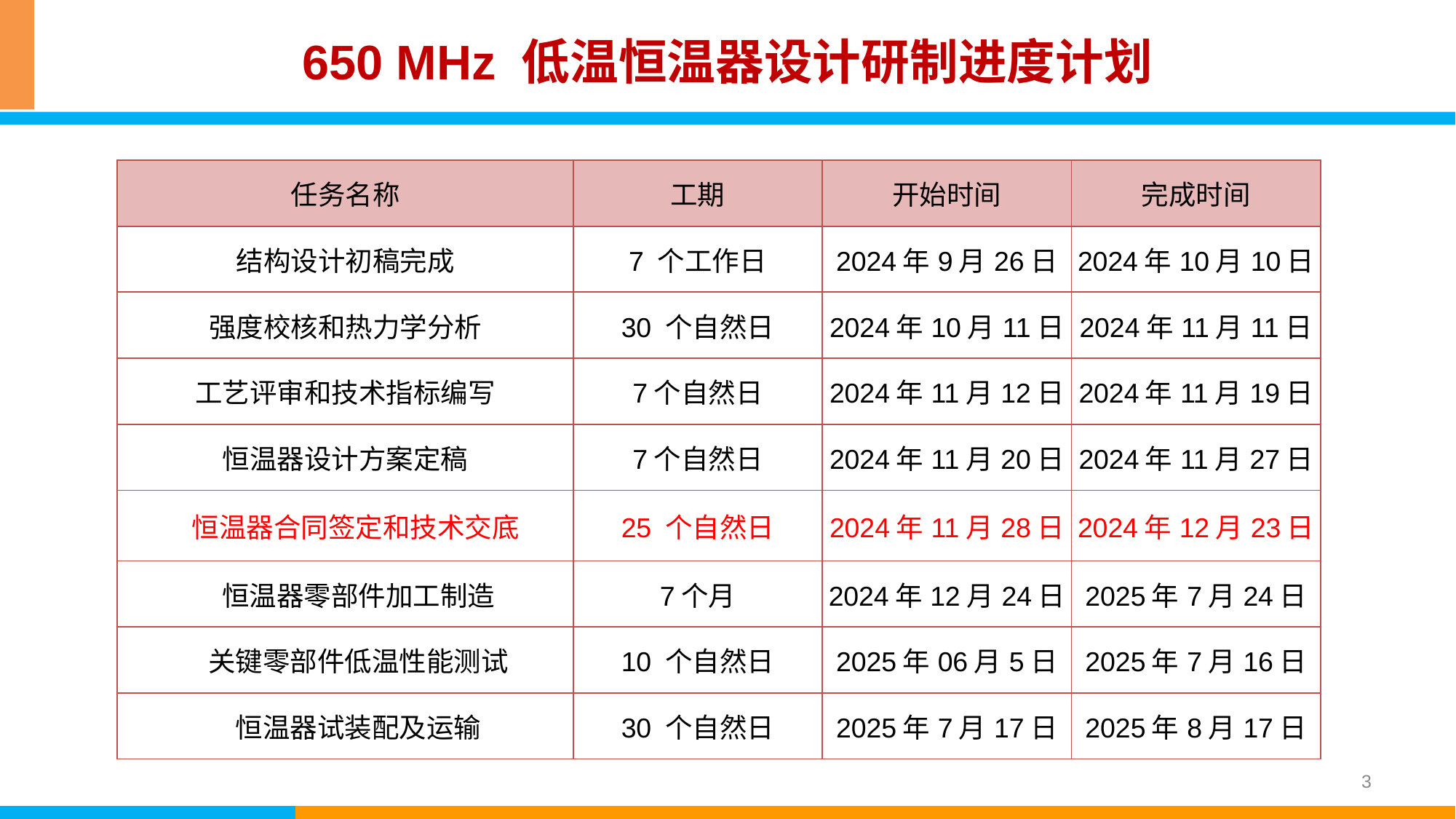

# 650 MHz 低温恒温器设计研制进度计划
| 任务名称 | 工期 | 开始时间 | 完成时间 |
| --- | --- | --- | --- |
| 结构设计初稿完成 | 7 个工作日 | 2024年9月26日 | 2024年10月10日 |
| 强度校核和热力学分析 | 30 个自然日 | 2024年10月11日 | 2024年11月11日 |
| 工艺评审和技术指标编写 | 7个自然日 | 2024年11月12日 | 2024年11月19日 |
| 恒温器设计方案定稿 | 7个自然日 | 2024年11月20日 | 2024年11月27日 |
| 恒温器合同签定和技术交底 | 25 个自然日 | 2024年11月28日 | 2024年12月23日 |
| 恒温器零部件加工制造 | 7个月 | 2024年12月24日 | 2025年7月24日 |
| 关键零部件低温性能测试 | 10 个自然日 | 2025年06月5日 | 2025年7月16日 |
| 恒温器试装配及运输 | 30 个自然日 | 2025年7月17日 | 2025年8月17日 |
3